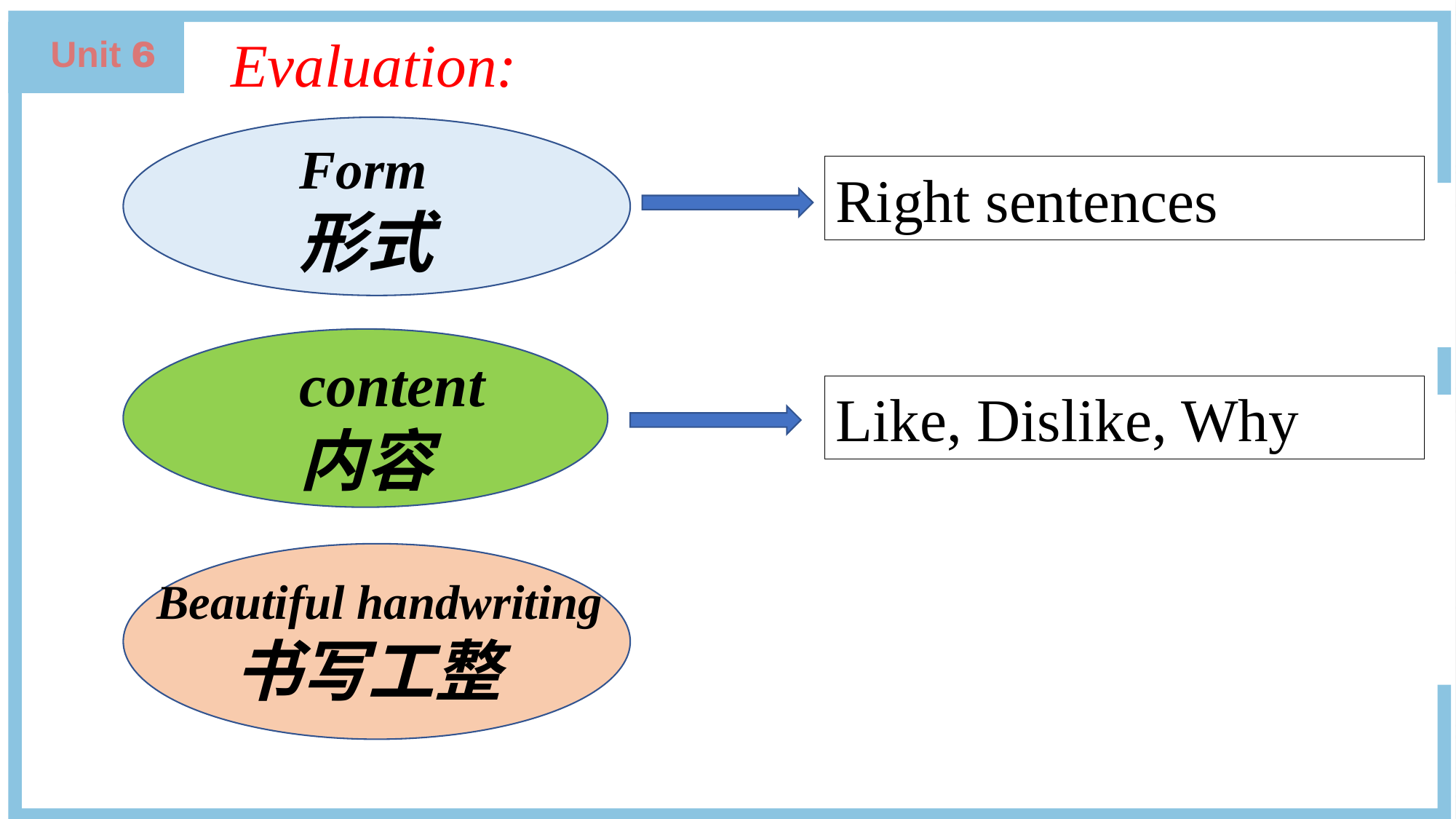

Evaluation:

Form
形式
Right sentences

content
内容
Like, Dislike, Why

Beautiful handwriting
      书写工整